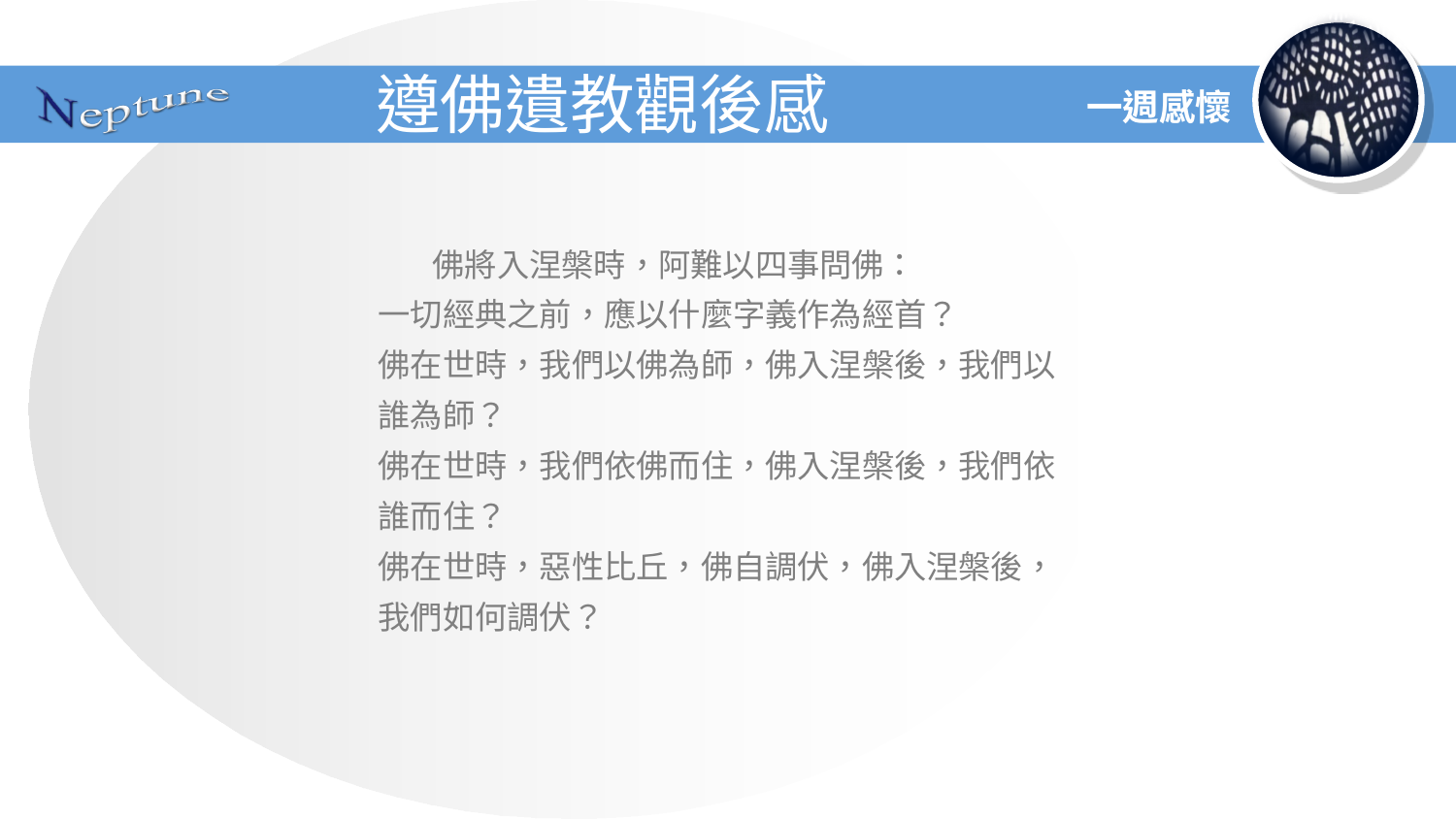

# 遵佛遺教觀後感
一週感懷
佛將入涅槃時，阿難以四事問佛：
一切經典之前，應以什麼字義作為經首？
佛在世時，我們以佛為師，佛入涅槃後，我們以誰為師？
佛在世時，我們依佛而住，佛入涅槃後，我們依誰而住？
佛在世時，惡性比丘，佛自調伏，佛入涅槃後，我們如何調伏？